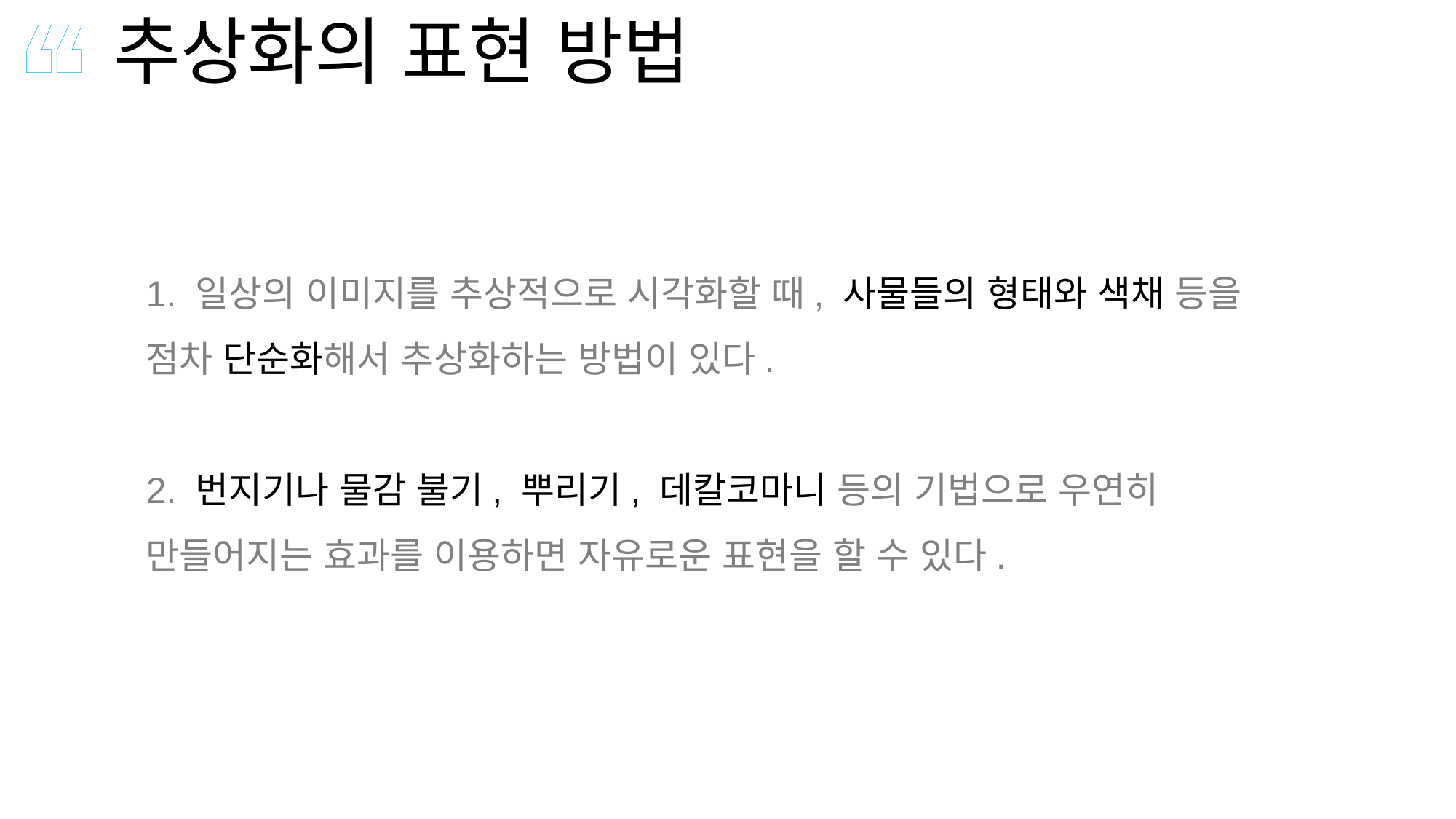

추상화의 표현 방법
“
1. 일상의 이미지를 추상적으로 시각화할 때, 사물들의 형태와 색채 등을 점차 단순화해서 추상화하는 방법이 있다.

2. 번지기나 물감 불기, 뿌리기, 데칼코마니 등의 기법으로 우연히 만들어지는 효과를 이용하면 자유로운 표현을 할 수 있다.